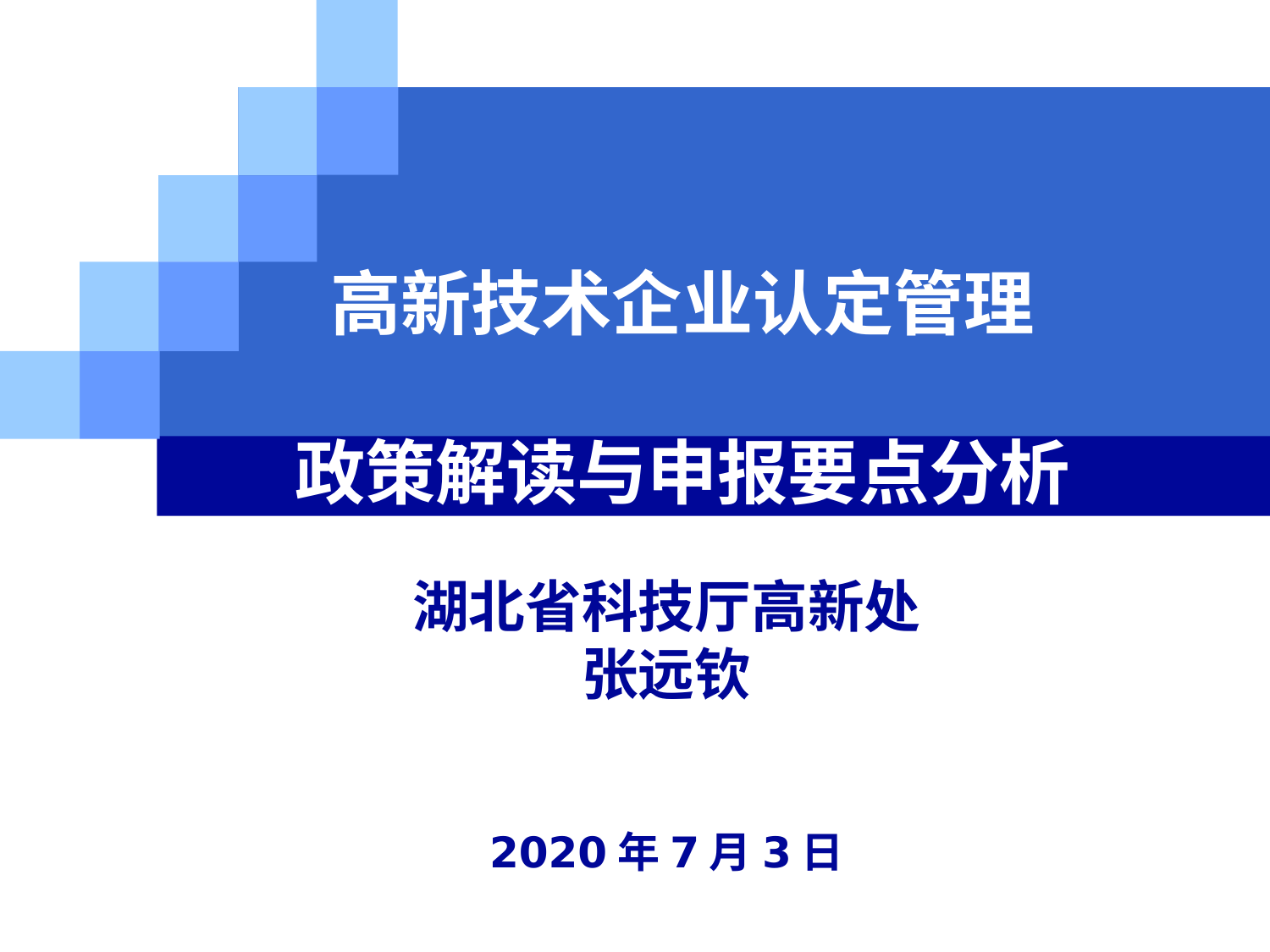

# 高新技术企业认定管理 政策解读与申报要点分析

湖北省科技厅高新处
张远钦

2020年7月3日